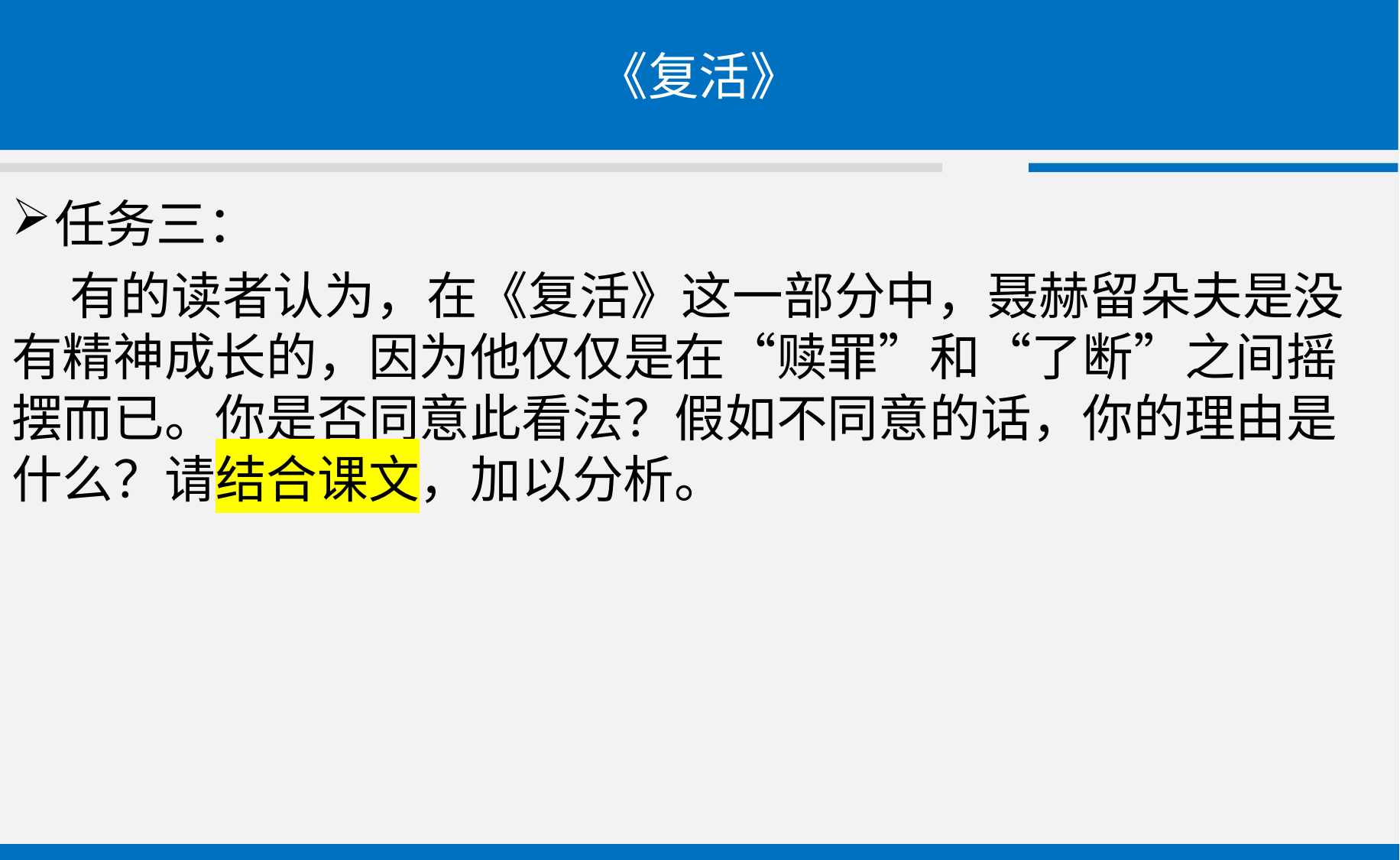

# 《复活》
任务三：
    有的读者认为，在《复活》这一部分中，聂赫留朵夫是没有精神成长的，因为他仅仅是在“赎罪”和“了断”之间摇摆而已。你是否同意此看法？假如不同意的话，你的理由是什么？请结合课文，加以分析。